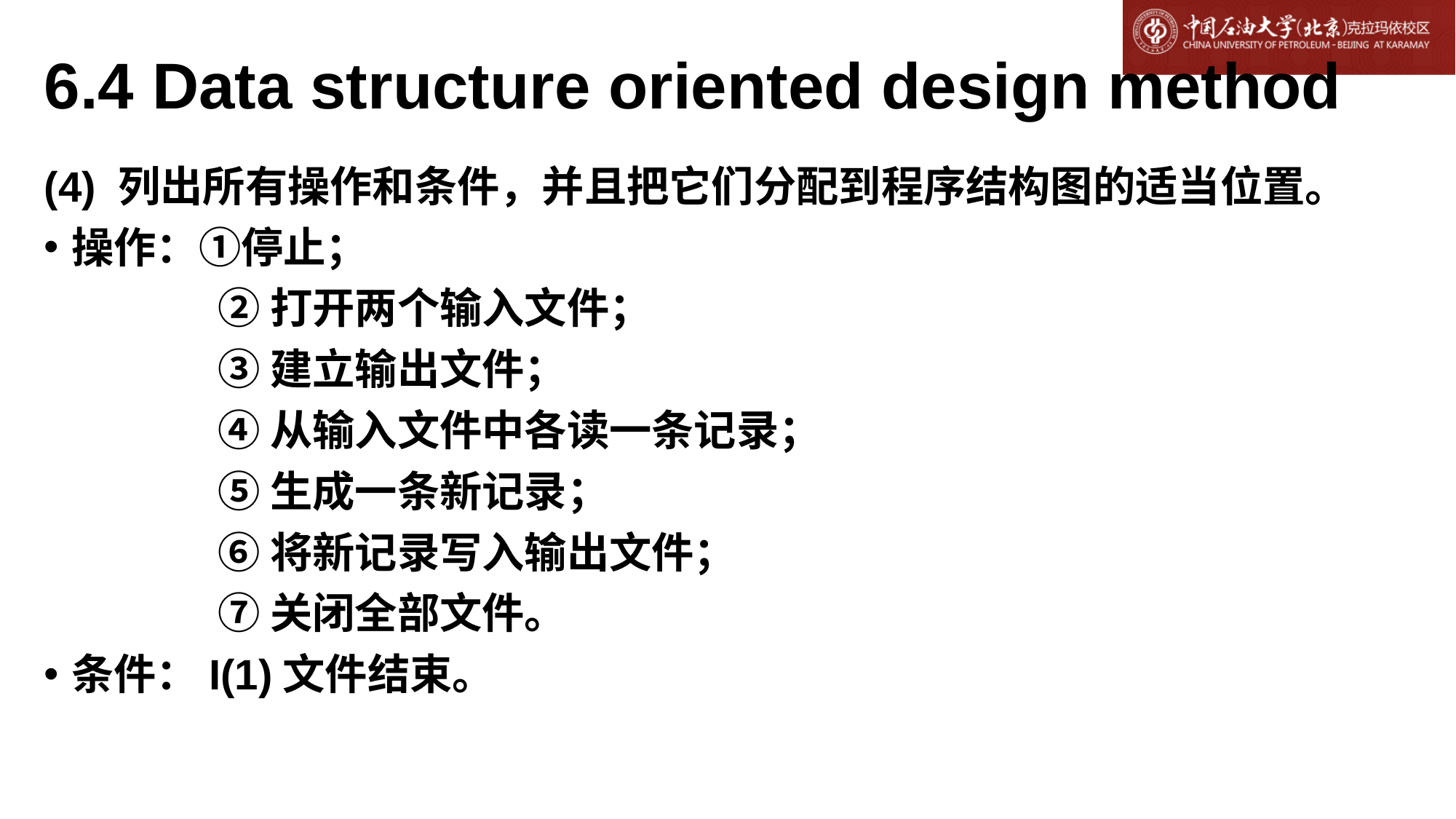

# 6.4 Data structure oriented design method
(4) 列出所有操作和条件，并且把它们分配到程序结构图的适当位置。
操作：①停止；
                  ②打开两个输入文件；
                  ③建立输出文件；
                  ④从输入文件中各读一条记录；
                  ⑤生成一条新记录；
                  ⑥将新记录写入输出文件；
                  ⑦关闭全部文件。
条件：I(1)文件结束。